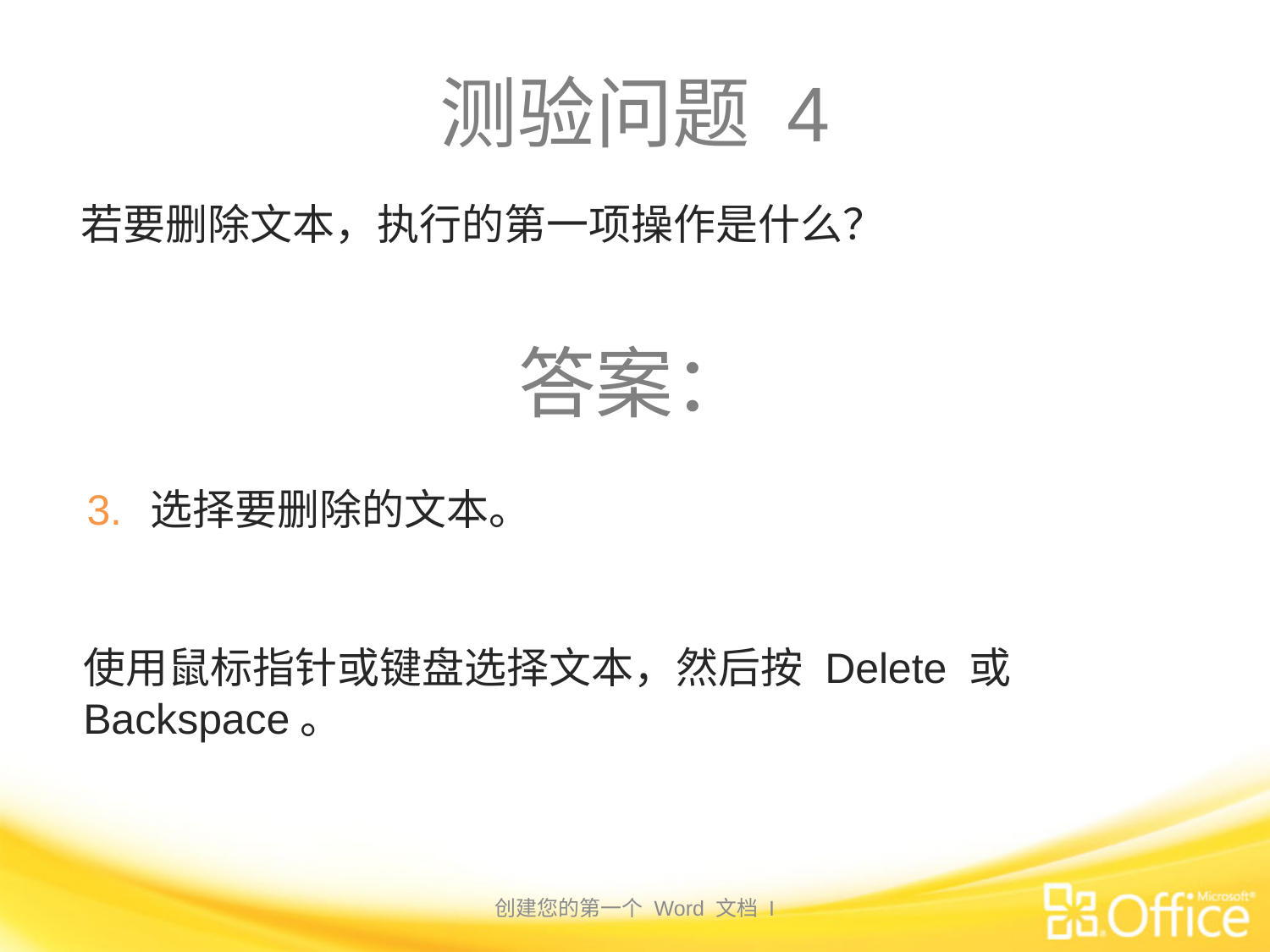

# 测验问题 4
若要删除文本，执行的第一项操作是什么？
答案：
选择要删除的文本。
使用鼠标指针或键盘选择文本，然后按 Delete 或 Backspace。
创建您的第一个 Word 文档 I